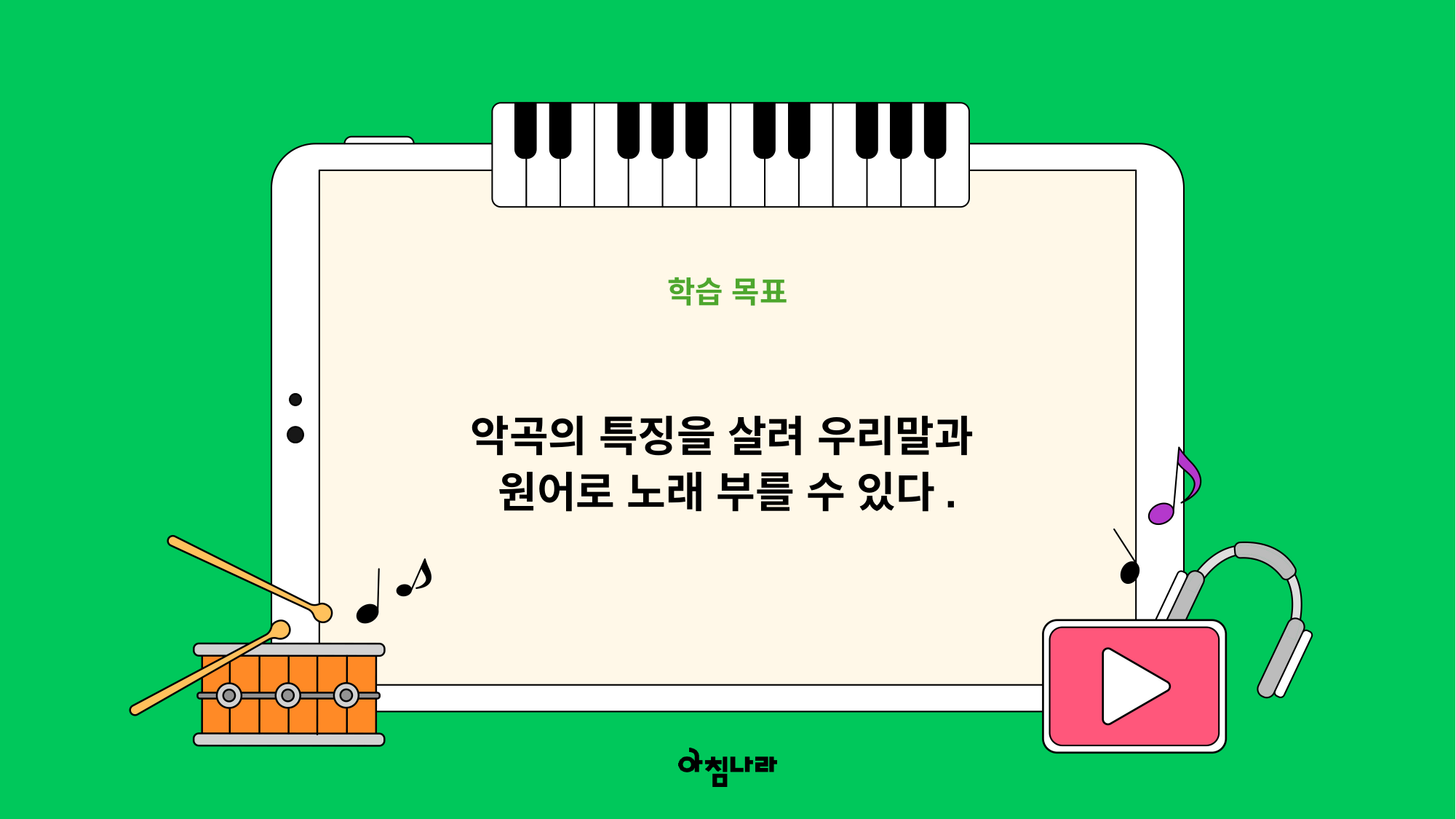

학습 목표
악곡의 특징을 살려 우리말과
원어로 노래 부를 수 있다.